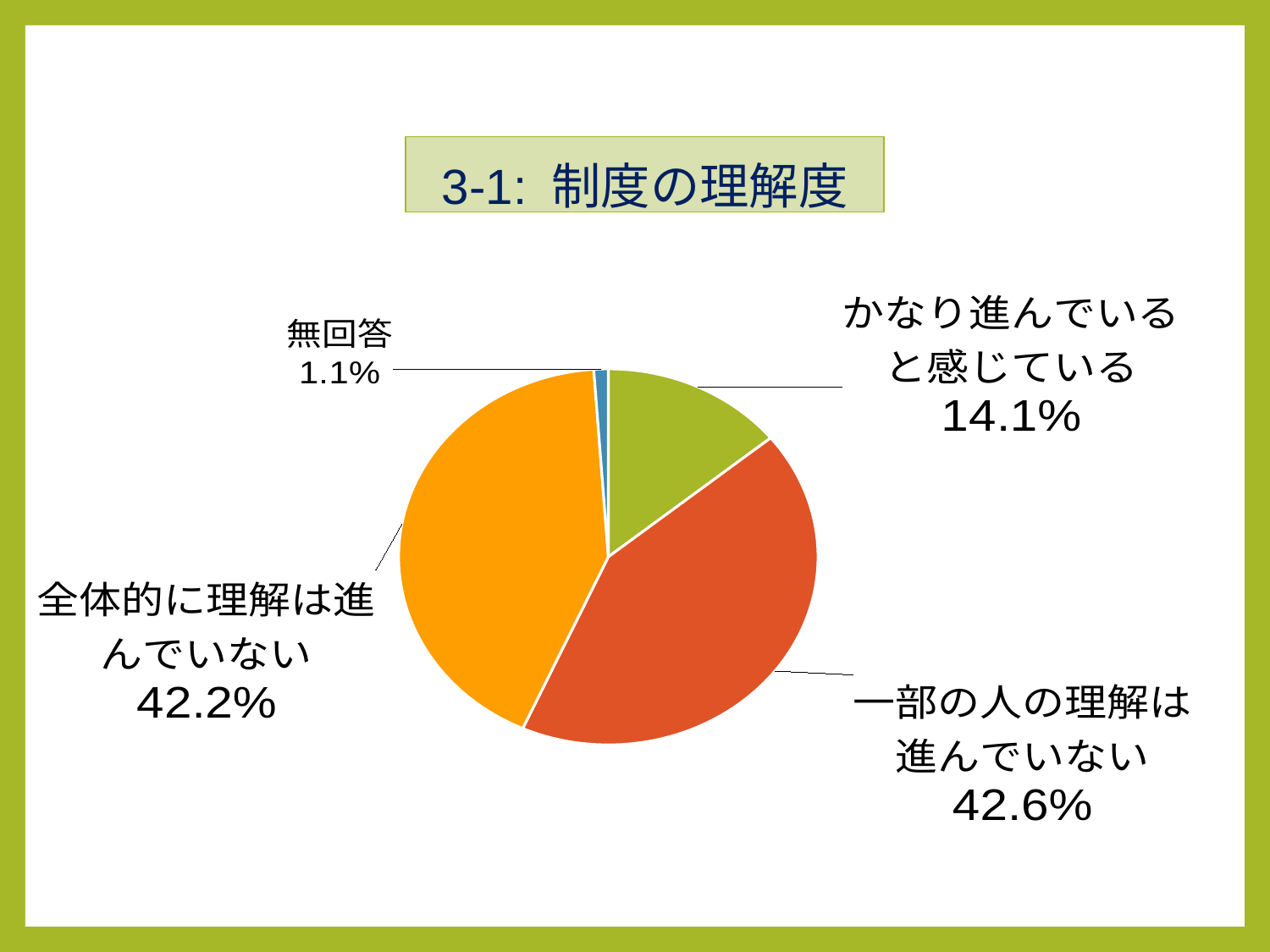

# 3-1: 制度の理解度

### Chart

| Category | 件数 |
|---|---|
| かなり進んでいると感じている | 393.0 |
| 一部の人の理解は進んでいない | 1187.0 |
| 全体的に理解は進んでいない | 1176.0 |
| 無回答 | 31.0 |